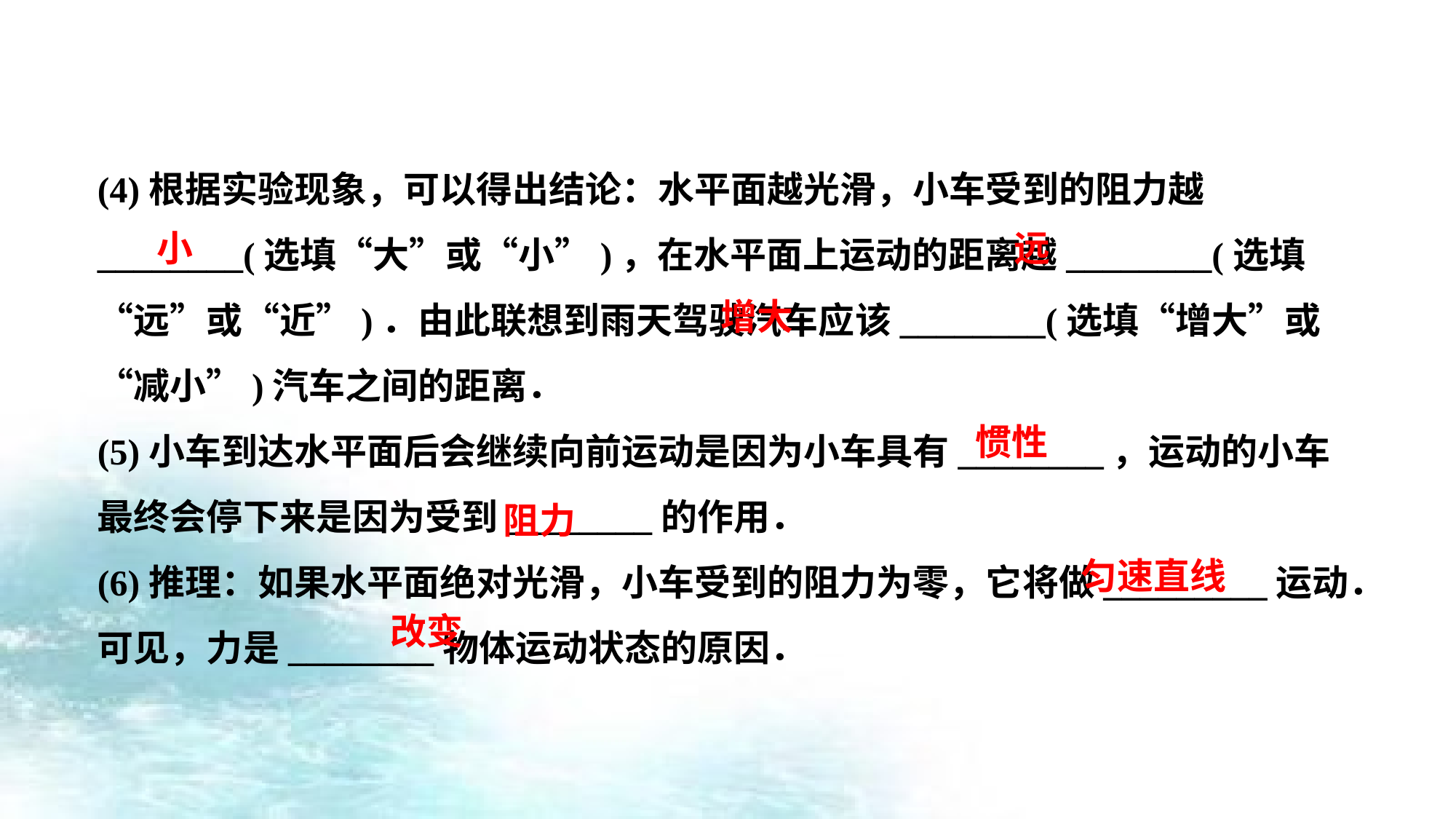

(4)根据实验现象，可以得出结论：水平面越光滑，小车受到的阻力越________(选填“大”或“小”)，在水平面上运动的距离越________(选填“远”或“近”)．由此联想到雨天驾驶汽车应该________(选填“增大”或“减小”)汽车之间的距离．
(5)小车到达水平面后会继续向前运动是因为小车具有________，运动的小车最终会停下来是因为受到________的作用．
(6)推理：如果水平面绝对光滑，小车受到的阻力为零，它将做_________运动．可见，力是________物体运动状态的原因．
小
远
增大
惯性
阻力
匀速直线
改变